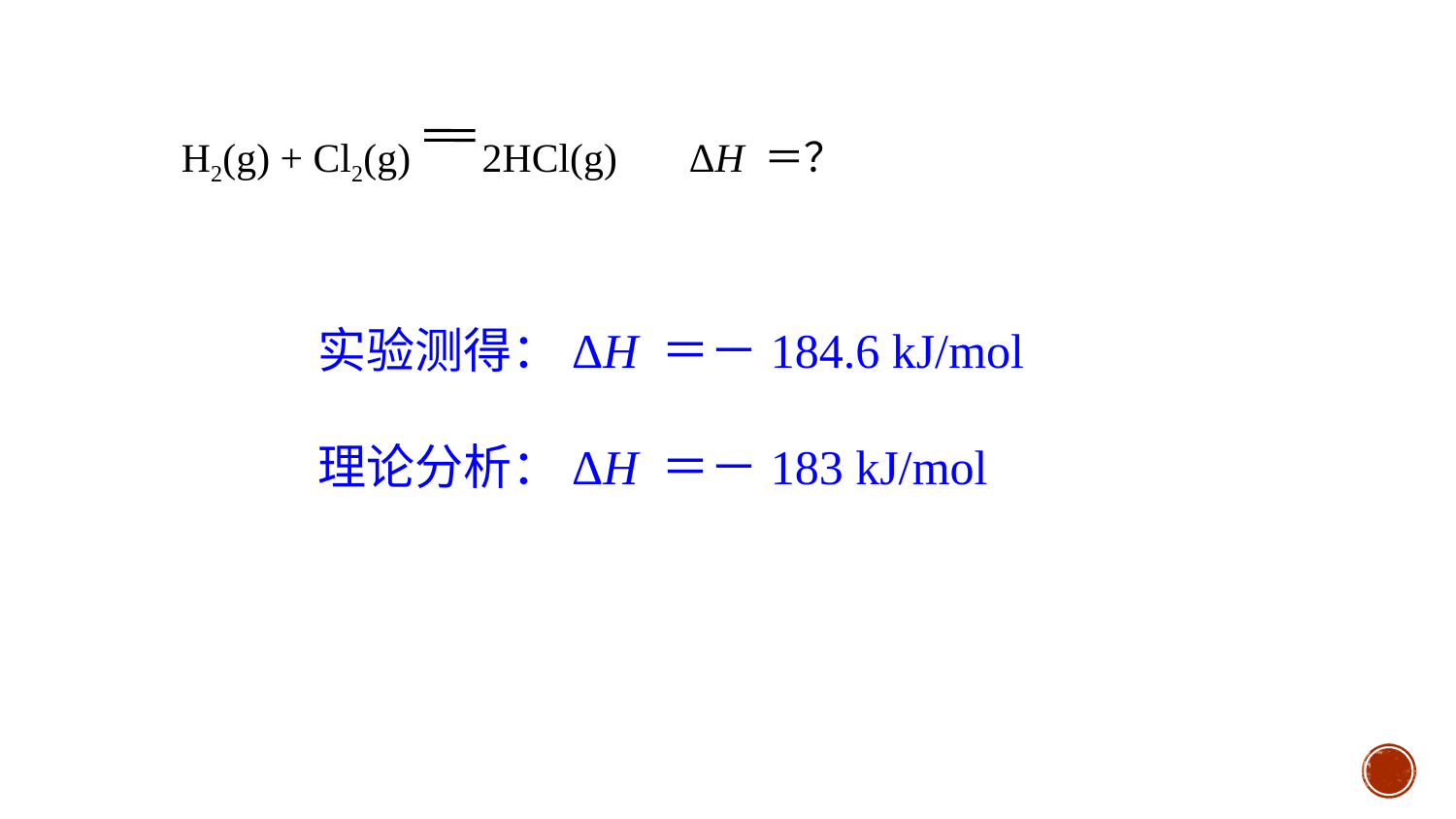

H2(g) + Cl2(g)       2HCl(g)       ΔH ＝？
实验测得：ΔH ＝－184.6 kJ/mol
理论分析：ΔH ＝－183 kJ/mol